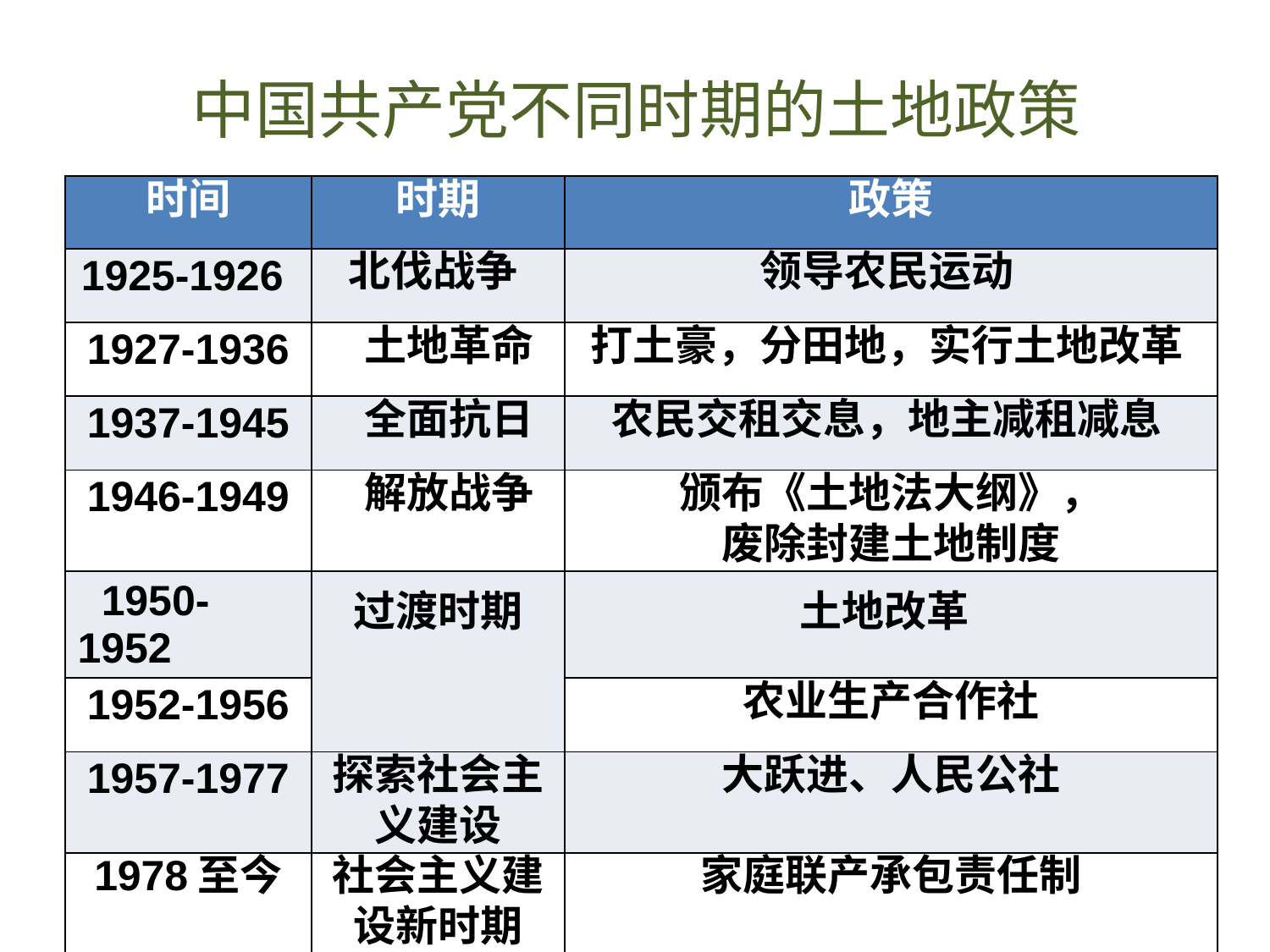

中国共产党不同时期的土地政策
#
| 时间 | 时期 | 政策 |
| --- | --- | --- |
| 1925-1926 | 北伐战争 | 领导农民运动 |
| 1927-1936 | 土地革命 | 打土豪，分田地，实行土地改革 |
| 1937-1945 | 全面抗日 | 农民交租交息，地主减租减息 |
| 1946-1949 | 解放战争 | 颁布《土地法大纲》， 废除封建土地制度 |
| 1950-1952 | 过渡时期 | 土地改革 |
| 1952-1956 |  | 农业生产合作社 |
| 1957-1977 | 探索社会主义建设 | 大跃进、人民公社 |
| 1978至今 | 社会主义建设新时期 | 家庭联产承包责任制 |